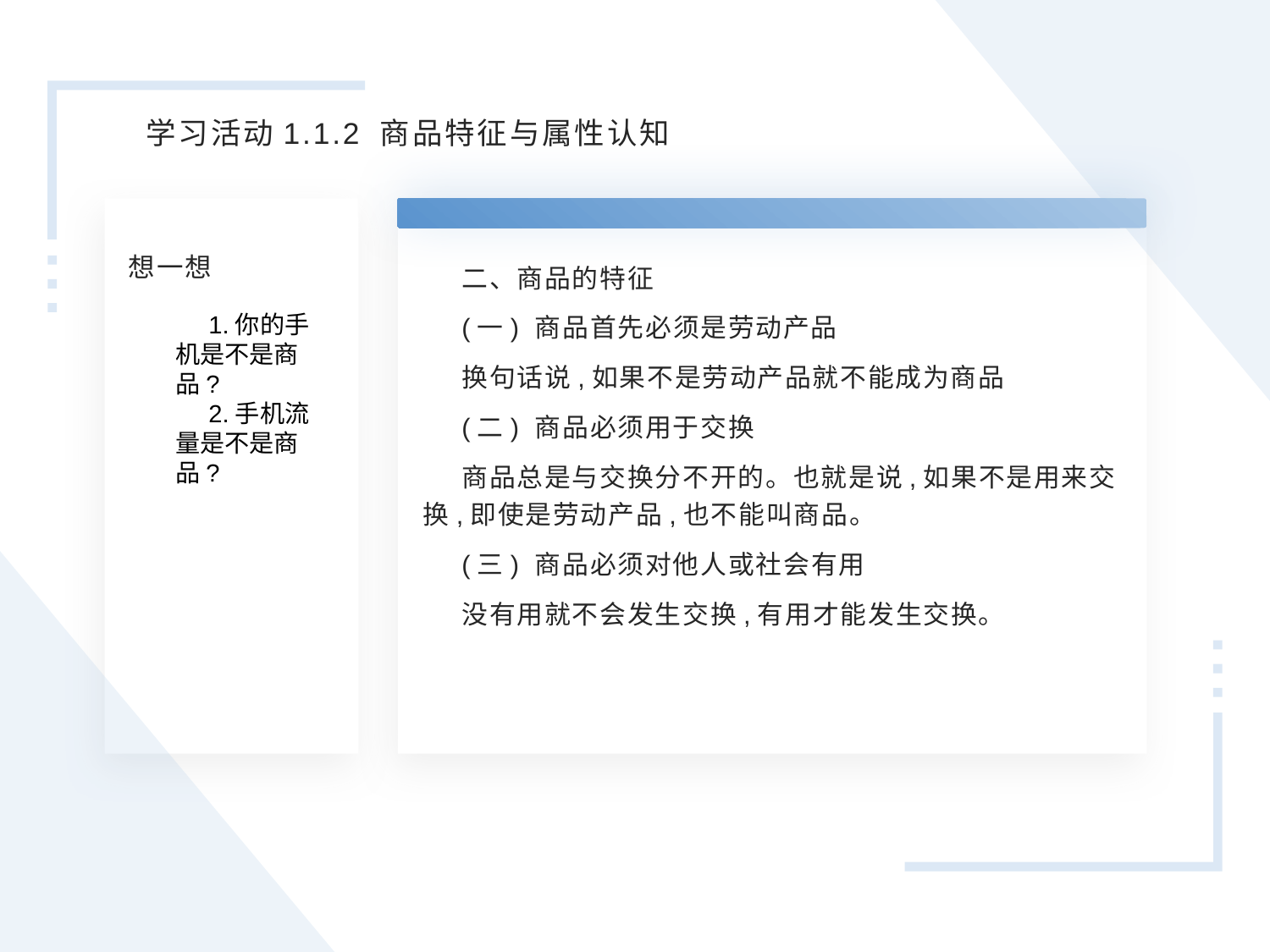

学习活动1.1.2 商品特征与属性认知
1.你对商品的发展史有哪些了解呢?
2.经过劳动生产的产品都是商品吗? 你能列举几个例子证明你的观点吗?

想一想
二、商品的特征
(一) 商品首先必须是劳动产品
换句话说,如果不是劳动产品就不能成为商品
(二) 商品必须用于交换
商品总是与交换分不开的。也就是说,如果不是用来交换,即使是劳动产品,也不能叫商品。
(三) 商品必须对他人或社会有用
没有用就不会发生交换,有用才能发生交换。
1.你的手机是不是商品?
2.手机流量是不是商品?